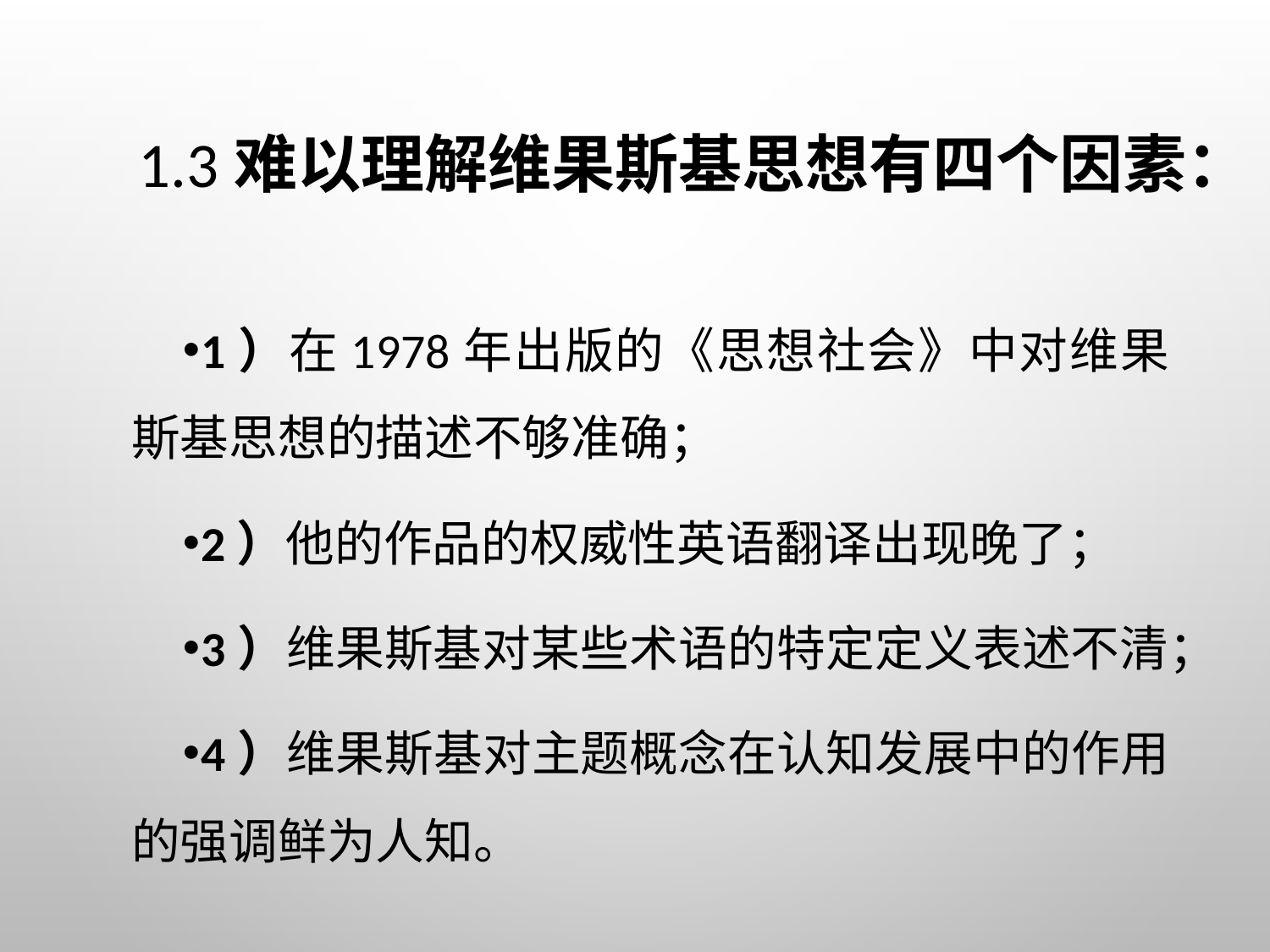

# 1.3难以理解维果斯基思想有四个因素：
1）在1978年出版的《思想社会》中对维果斯基思想的描述不够准确；
2）他的作品的权威性英语翻译出现晚了；
3）维果斯基对某些术语的特定定义表述不清；
4）维果斯基对主题概念在认知发展中的作用的强调鲜为人知。